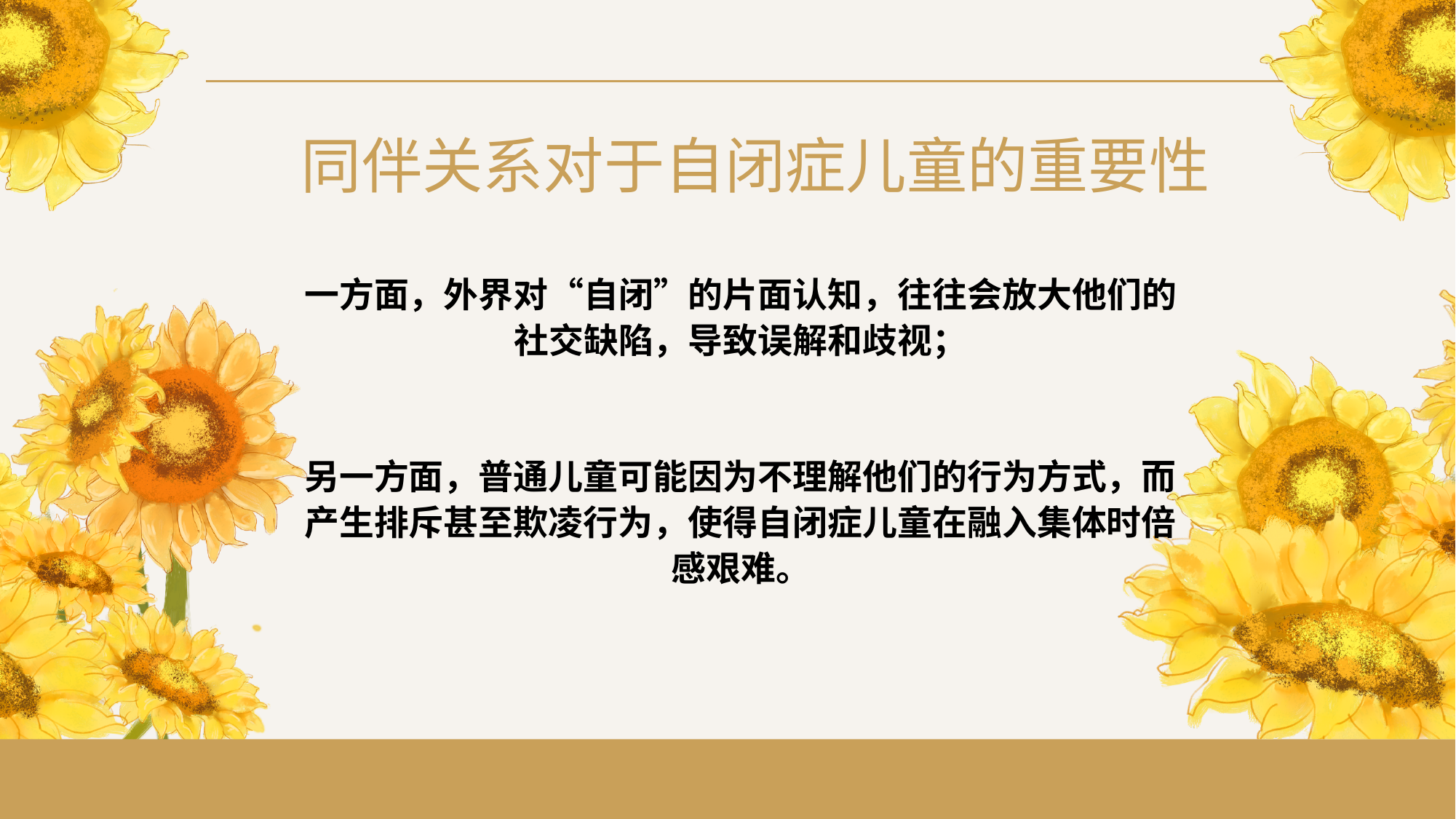

同伴关系对于自闭症儿童的重要性
一方面，外界对“自闭”的片面认知，往往会放大他们的社交缺陷，导致误解和歧视；

另一方面，普通儿童可能因为不理解他们的行为方式，而产生排斥甚至欺凌行为，使得自闭症儿童在融入集体时倍感艰难。